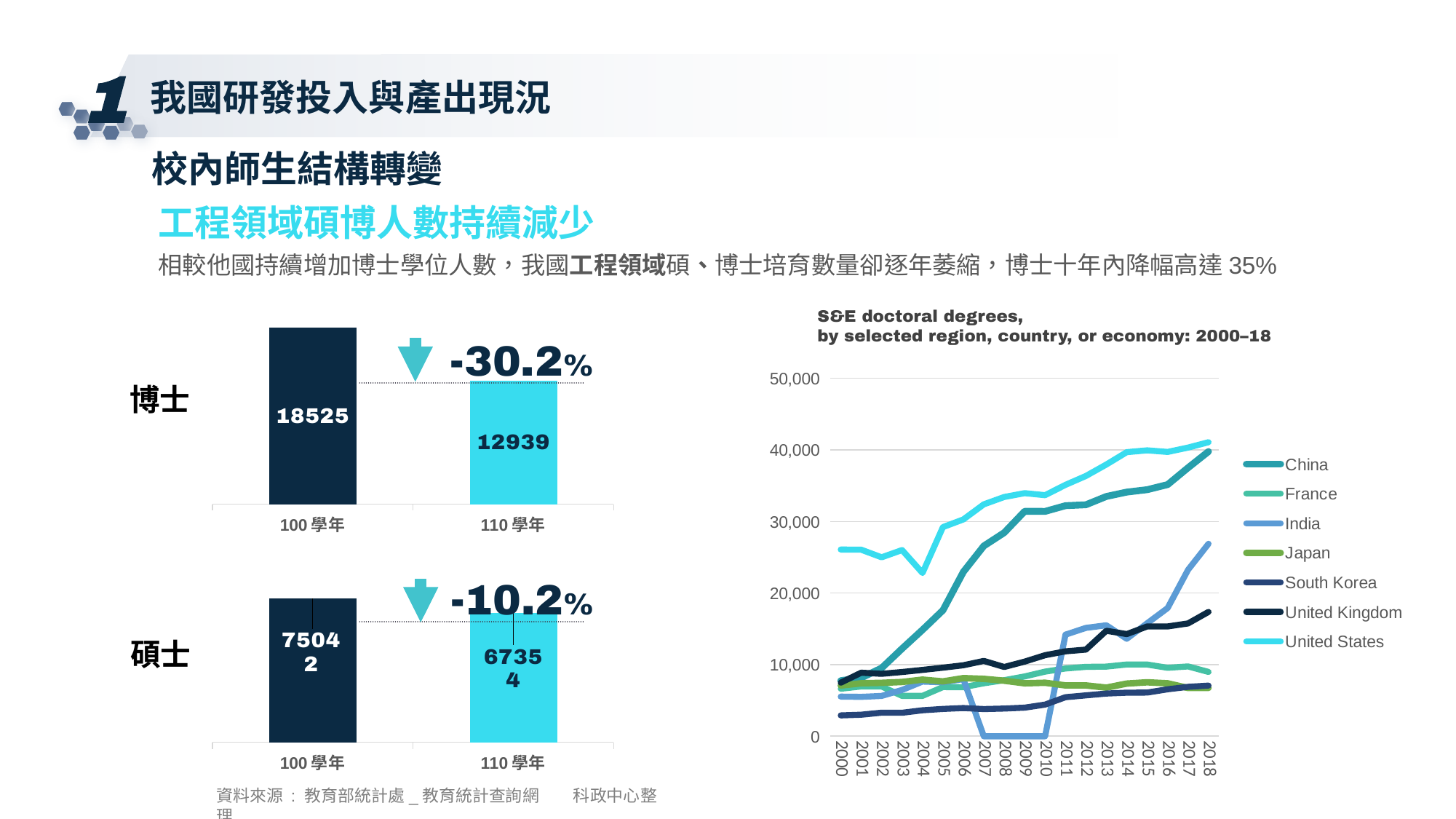

1

我國研發投入與產出現況
校內師生結構轉變
工程領域碩博人數持續減少
相較他國持續增加博士學位人數，我國工程領域碩、博士培育數量卻逐年萎縮，博士十年內降幅高達35%

### Chart

| Category | China | France | India | Japan | South Korea | United Kingdom | United States |
|---|---|---|---|---|---|---|---|
| 2000 | 7766.0 | 6640.0 | 5541.0 | 7089.0 | 2914.0 | 7481.0 | 26086.0 |
| 2001 | 8153.0 | 6957.0 | 5504.0 | 7401.0 | 3013.0 | 8878.0 | 26060.0 |
| 2002 | 9523.0 | 6957.0 | 5637.0 | 7461.0 | 3294.0 | 8722.0 | 24992.0 |
| 2003 | 12238.0 | 5639.0 | 6471.0 | 7581.0 | 3280.0 | 8971.0 | 26011.0 |
| 2004 | 14858.0 | 5639.0 | 7636.0 | 7912.0 | 3629.0 | 9267.0 | 22797.0 |
| 2005 | 17595.0 | 6868.0 | 7537.0 | 7658.0 | 3817.0 | 9582.0 | 29216.0 |
| 2006 | 22953.0 | 6854.0 | 7982.0 | 8122.0 | 3943.0 | 9916.0 | 30289.0 |
| 2007 | 26582.0 | 7402.0 | 0.0 | 8017.0 | 3796.0 | 10524.0 | 32394.0 |
| 2008 | 28439.0 | 7835.0 | 0.0 | 7761.0 | 3867.0 | 9674.0 | 33423.0 |
| 2009 | 31423.0 | 8356.0 | 0.0 | 7396.0 | 3994.0 | 10425.0 | 33953.0 |
| 2010 | 31410.0 | 9025.0 | 0.0 | 7470.0 | 4421.0 | 11322.0 | 33672.0 |
| 2011 | 32208.0 | 9466.0 | 14191.0 | 7100.0 | 5454.0 | 11859.0 | 35113.0 |
| 2012 | 32331.0 | 9692.0 | 15132.0 | 7100.0 | 5713.0 | 12103.0 | 36356.0 |
| 2013 | 33490.0 | 9731.0 | 15500.0 | 6791.0 | 5963.0 | 14732.0 | 37951.0 |
| 2014 | 34103.0 | 10023.0 | 13616.0 | 7357.0 | 6087.0 | 14271.0 | 39682.0 |
| 2015 | 34440.0 | 10020.0 | 15780.0 | 7540.0 | 6104.0 | 15338.0 | 39933.0 |
| 2016 | 35147.0 | 9564.0 | 17905.0 | 7391.0 | 6557.0 | 15338.0 | 39710.0 |
| 2017 | 37506.0 | 9755.0 | 23246.0 | 6745.0 | 6903.0 | 15757.0 | 40319.0 |
| 2018 | 39768.0 | 8987.0 | 26890.0 | 6754.0 | 7077.0 | 17366.0 | 41071.0 |
S&E doctoral degrees,
by selected region, country, or economy: 2000–18

### Chart

| Category | STEM領域博士生 |
|---|---|
| 100學年 | 18525.0 |
| 110學年 | 12939.0 |
-30.2%

博士
-10.2%

### Chart

| Category | STEM領域碩士生 |
|---|---|
| 100學年 | 75042.0 |
| 110學年 | 67354.0 |
碩士
資料來源 : 教育部統計處_教育統計查詢網         科政中心整理